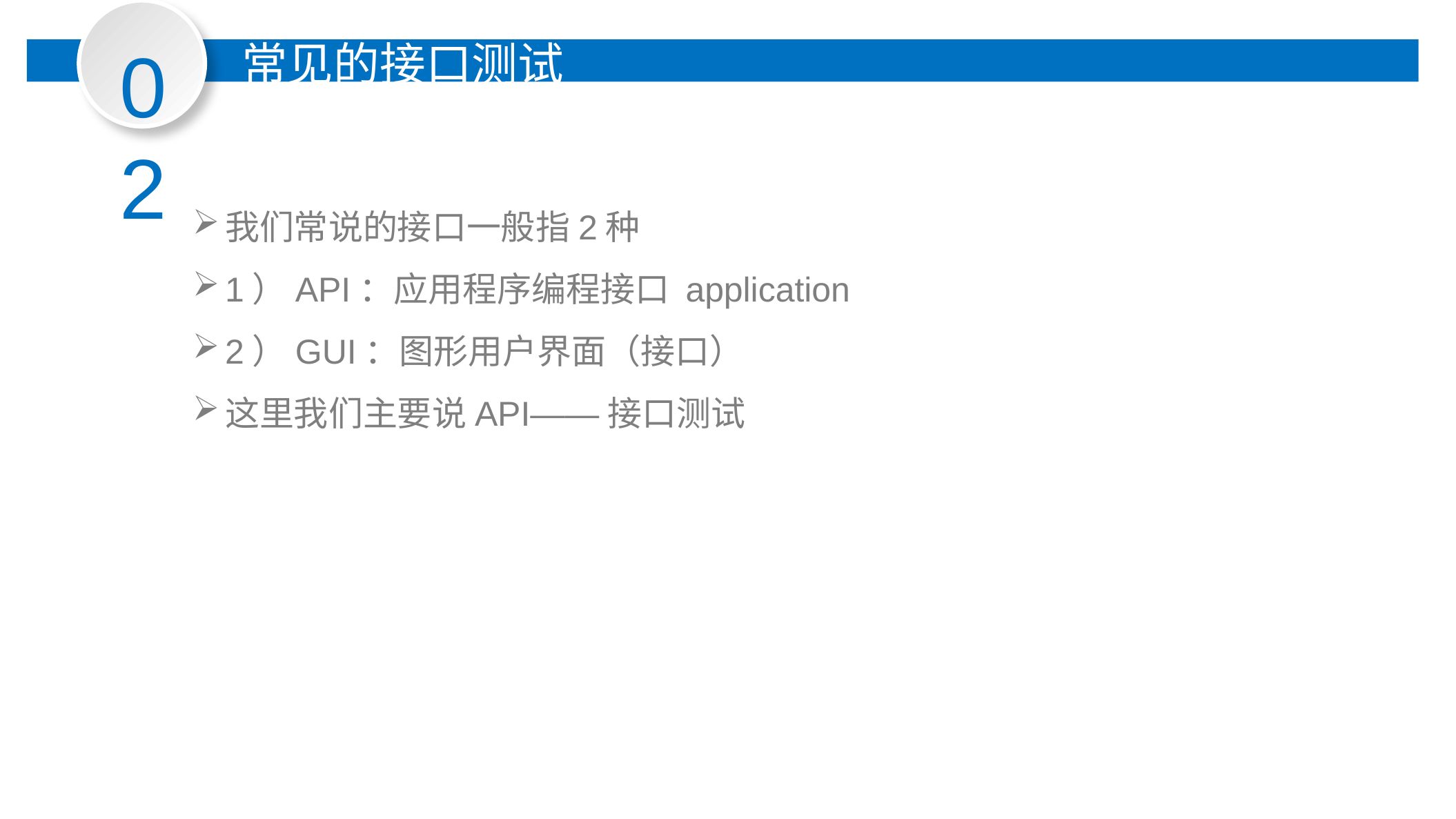

02
常见的接口测试

我们常说的接口一般指2种
1）API：应用程序编程接口 application
2）GUI：图形用户界面（接口）
这里我们主要说API——接口测试